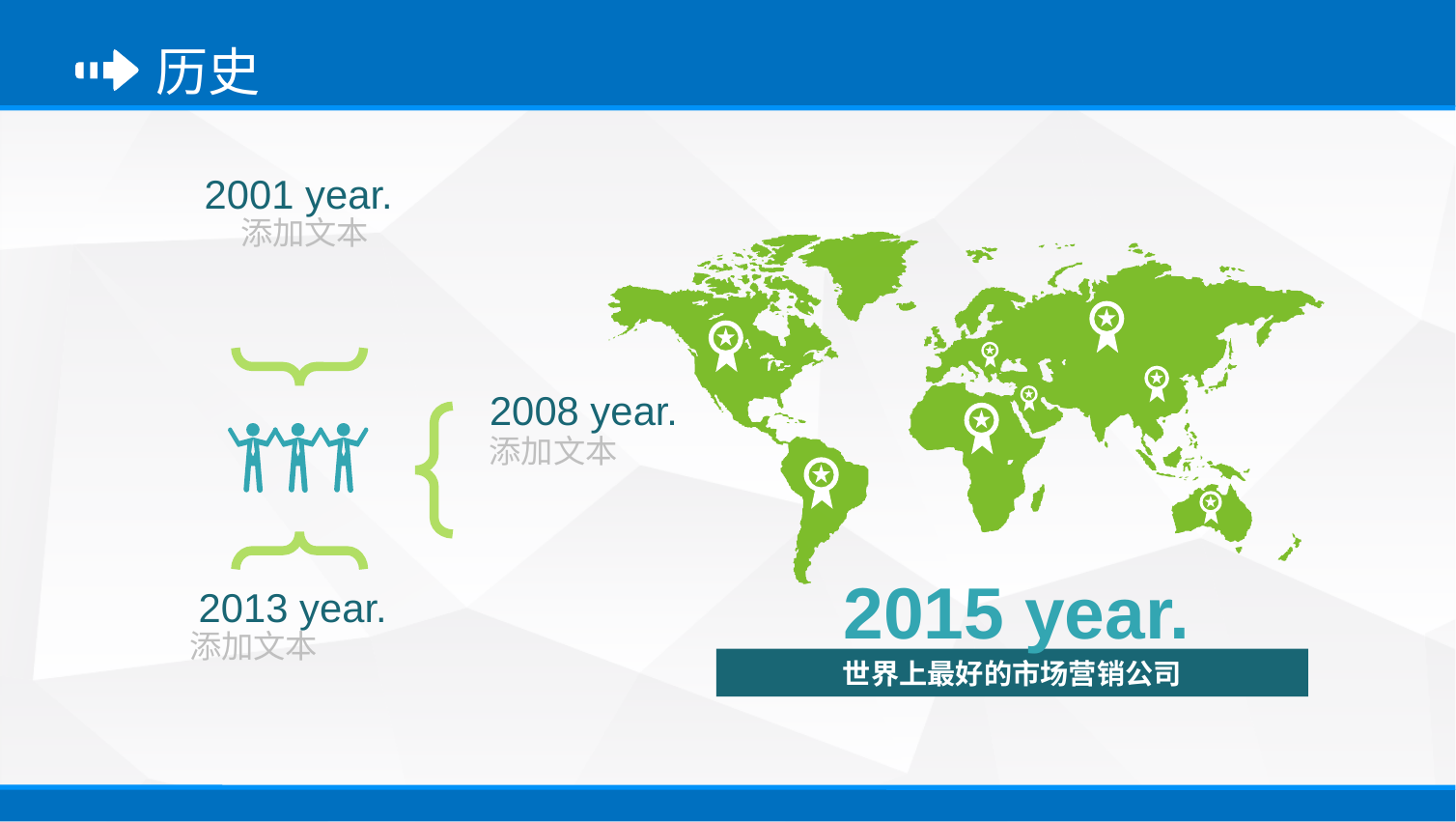

历史
2001 year.
添加文本

2008 year.

添加文本

2015 year.
2013 year.
添加文本
世界上最好的市场营销公司